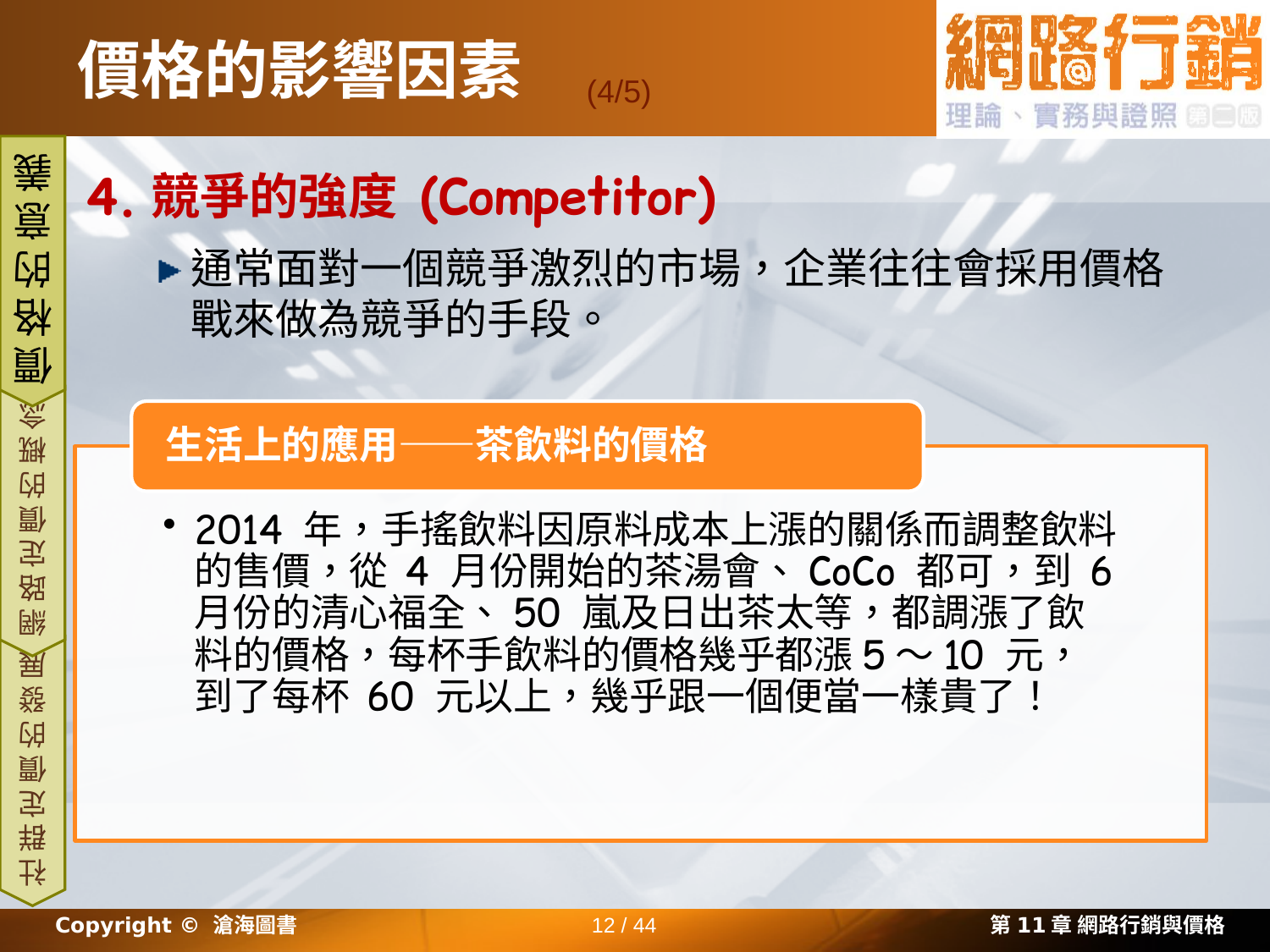

# 價格的影響因素
(4/5)
4.競爭的強度 (Competitor)
通常面對一個競爭激烈的市場，企業往往會採用價格戰來做為競爭的手段。
價格的意義
2014 年，手搖飲料因原料成本上漲的關係而調整飲料的售價，從 4 月份開始的茶湯會、CoCo 都可，到 6 月份的清心福全、50 嵐及日出茶太等，都調漲了飲料的價格，每杯手飲料的價格幾乎都漲5～10 元，到了每杯 60 元以上，幾乎跟一個便當一樣貴了！
生活上的應用——茶飲料的價格
網路定價的概念
社群定價的發展
Copyright © 滄海圖書
12 / 44
第11章 網路行銷與價格